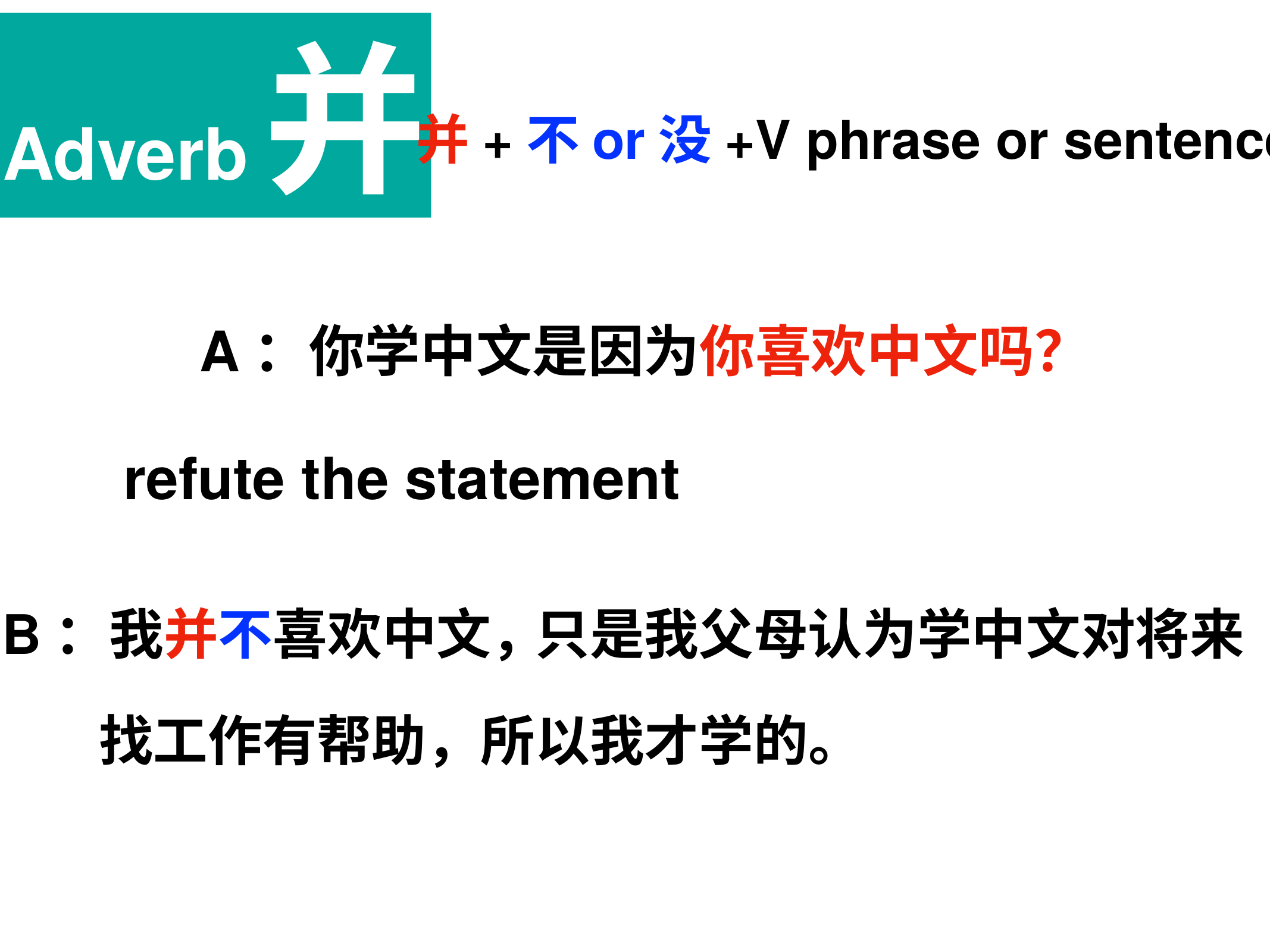

Adverb 并
并+不or没+V phrase or sentence
A：你学中文是因为你喜欢中文吗？
refute the statement
B：我并不喜欢中文，
只是我父母认为学中文对将来
找工作有帮助，所以我才学的。